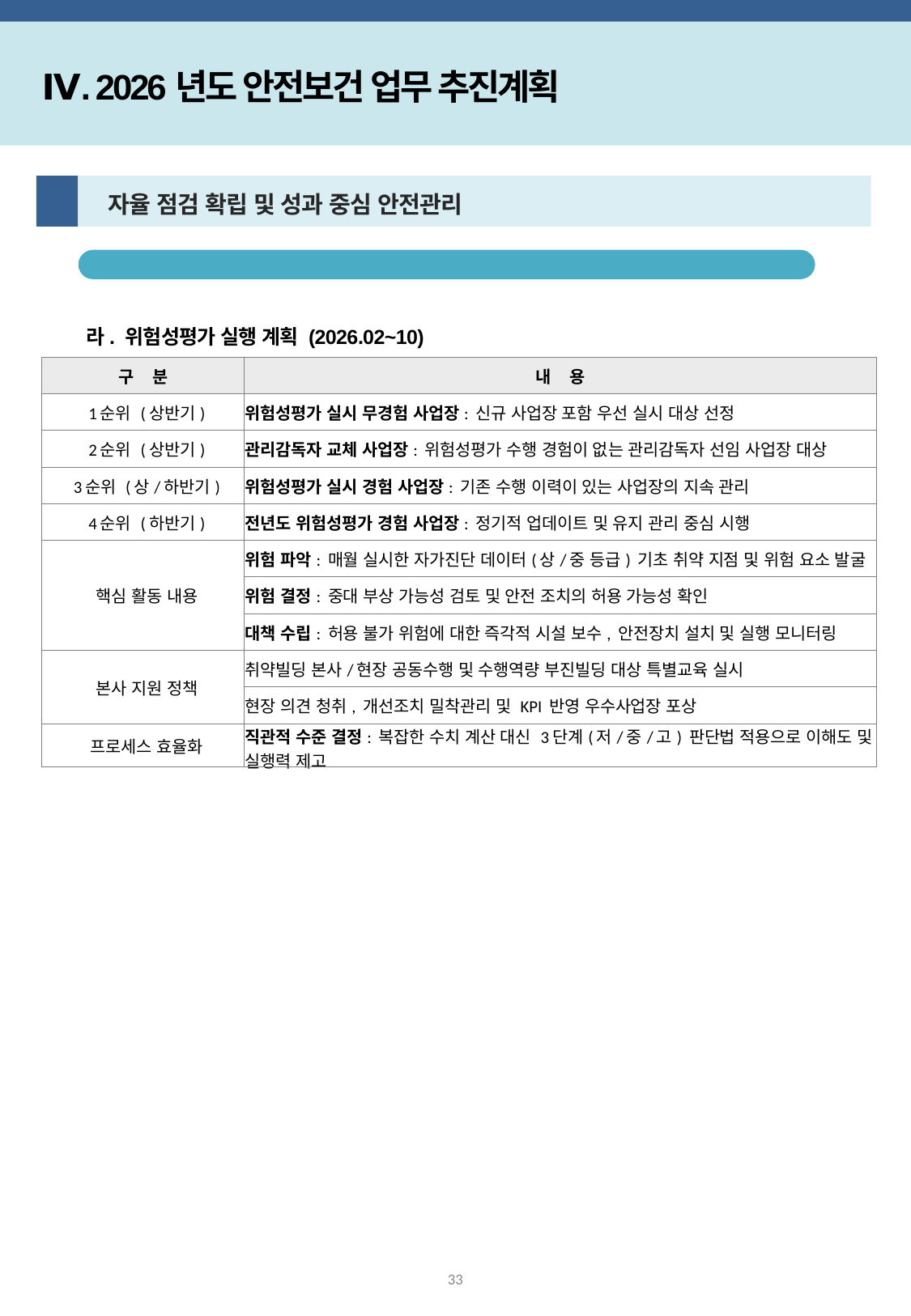

Ⅳ. 2026년도 안전보건 업무 추진계획
2
  자율 점검 확립 및 성과 중심 안전관리
본사 주관 현장점검, KT사옥 현장 컨설팅 및 위험성평가 효율화

라. 위험성평가 실행 계획 (2026.02~10)
| 구 분 | 내 용 |
| --- | --- |
| 1순위 (상반기) | 위험성평가 실시 무경험 사업장: 신규 사업장 포함 우선 실시 대상 선정 |
| 2순위 (상반기) | 관리감독자 교체 사업장: 위험성평가 수행 경험이 없는 관리감독자 선임 사업장 대상 |
| 3순위 (상/하반기) | 위험성평가 실시 경험 사업장: 기존 수행 이력이 있는 사업장의 지속 관리 |
| 4순위 (하반기) | 전년도 위험성평가 경험 사업장: 정기적 업데이트 및 유지 관리 중심 시행 |
| 핵심 활동 내용 | 위험 파악: 매월 실시한 자가진단 데이터(상/중 등급) 기초 취약 지점 및 위험 요소 발굴 |
|  | 위험 결정: 중대 부상 가능성 검토 및 안전 조치의 허용 가능성 확인 |
|  | 대책 수립: 허용 불가 위험에 대한 즉각적 시설 보수, 안전장치 설치 및 실행 모니터링 |
| 본사 지원 정책 | 취약빌딩 본사/현장 공동수행 및 수행역량 부진빌딩 대상 특별교육 실시 |
|  | 현장 의견 청취, 개선조치 밀착관리 및 KPI 반영 우수사업장 포상 |
| 프로세스 효율화 | 직관적 수준 결정: 복잡한 수치 계산 대신 3단계(저/중/고) 판단법 적용으로 이해도 및 실행력 제고 |
33